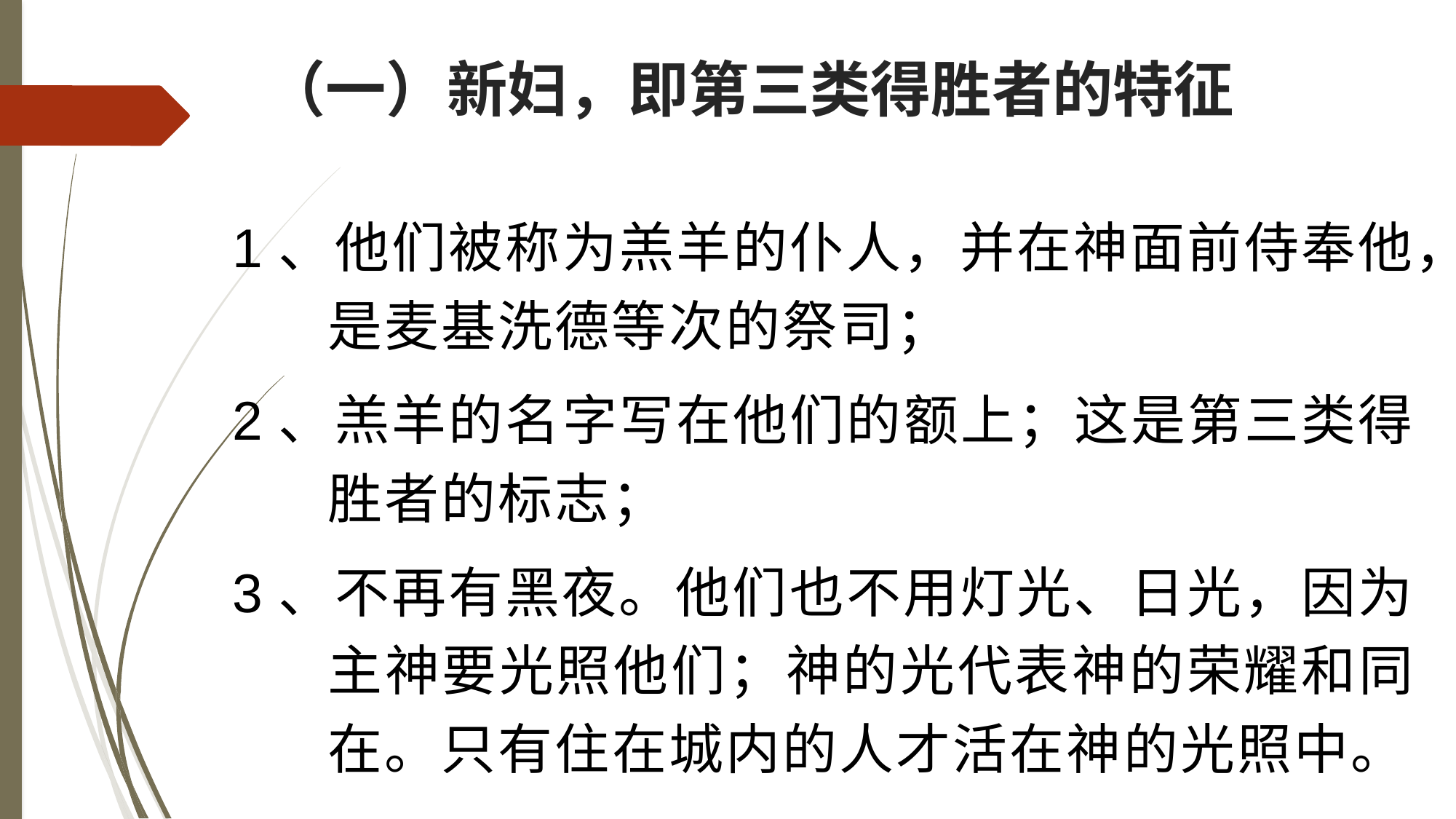

# （一）新妇，即第三类得胜者的特征
1、他们被称为羔羊的仆人，并在神面前侍奉他，是麦基洗德等次的祭司；
2、羔羊的名字写在他们的额上；这是第三类得胜者的标志；
3、不再有黑夜。他们也不用灯光、日光，因为主神要光照他们；神的光代表神的荣耀和同在。只有住在城内的人才活在神的光照中。